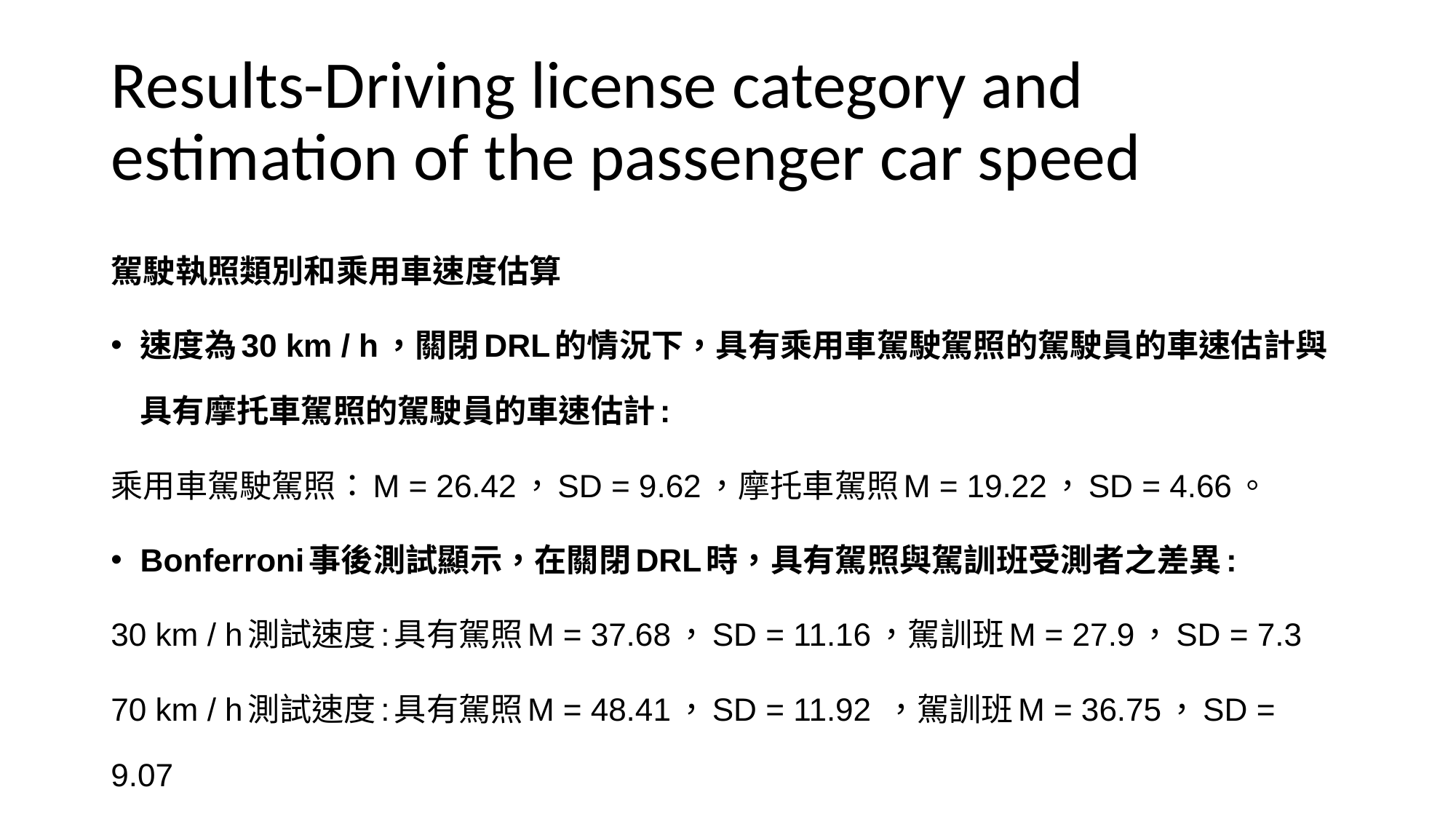

# Results-Driving license category and estimation of the passenger car speed
駕駛執照類別和乘用車速度估算
速度為30 km / h，關閉DRL的情況下，具有乘用車駕駛駕照的駕駛員的車速估計與具有摩托車駕照的駕駛員的車速估計:
乘用車駕駛駕照：M = 26.42，SD = 9.62，摩托車駕照M = 19.22，SD = 4.66。
Bonferroni事後測試顯示，在關閉DRL時，具有駕照與駕訓班受測者之差異:
30 km / h測試速度:具有駕照M = 37.68，SD = 11.16，駕訓班M = 27.9，SD = 7.3
70 km / h測試速度:具有駕照M = 48.41，SD = 11.92 ，駕訓班M = 36.75，SD = 9.07